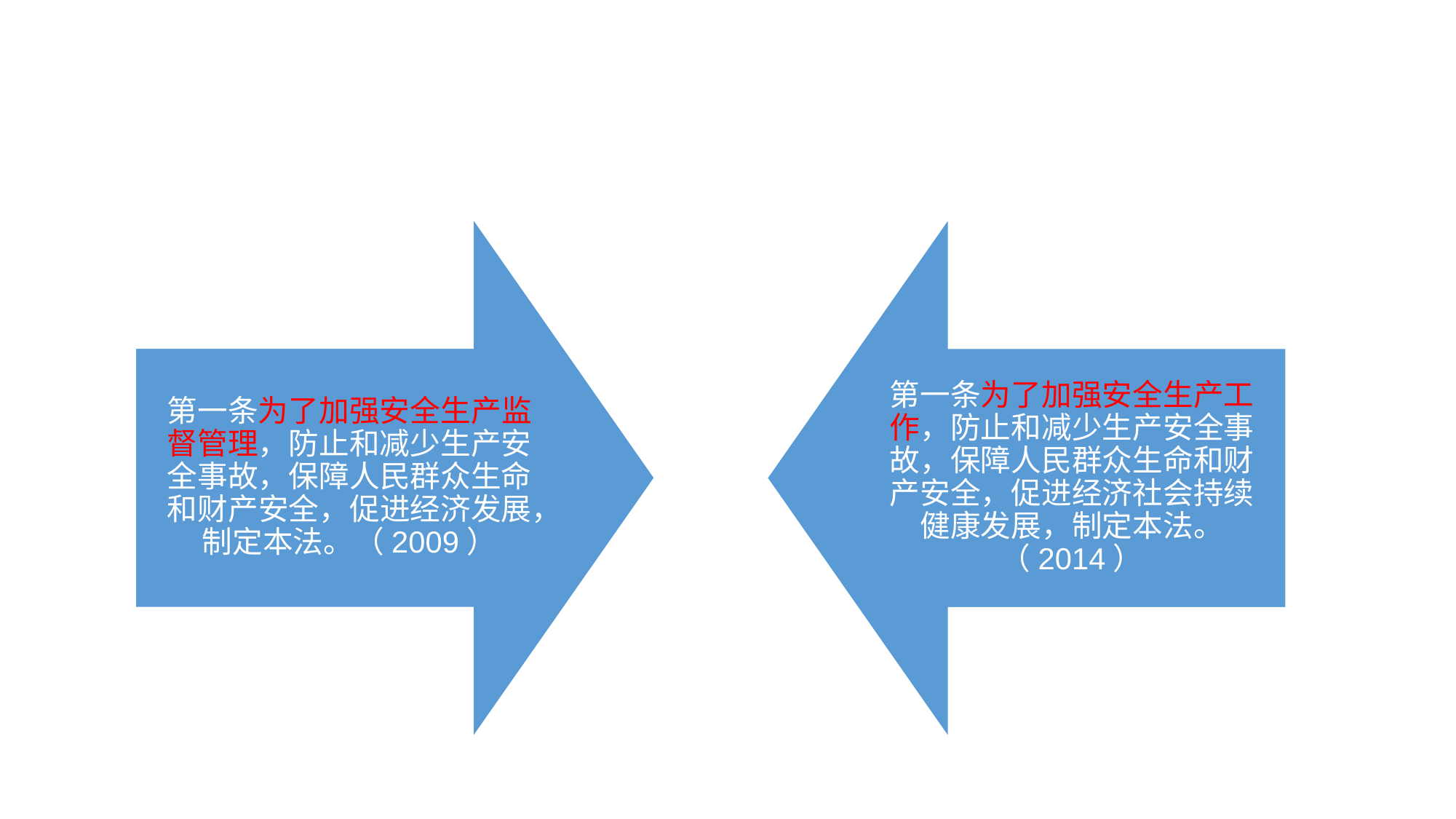

#
第一条为了加强安全生产监督管理，防止和减少生产安全事故，保障人民群众生命和财产安全，促进经济发展，制定本法。（2009）
第一条为了加强安全生产工作，防止和减少生产安全事故，保障人民群众生命和财产安全，促进经济社会持续健康发展，制定本法。（2014）